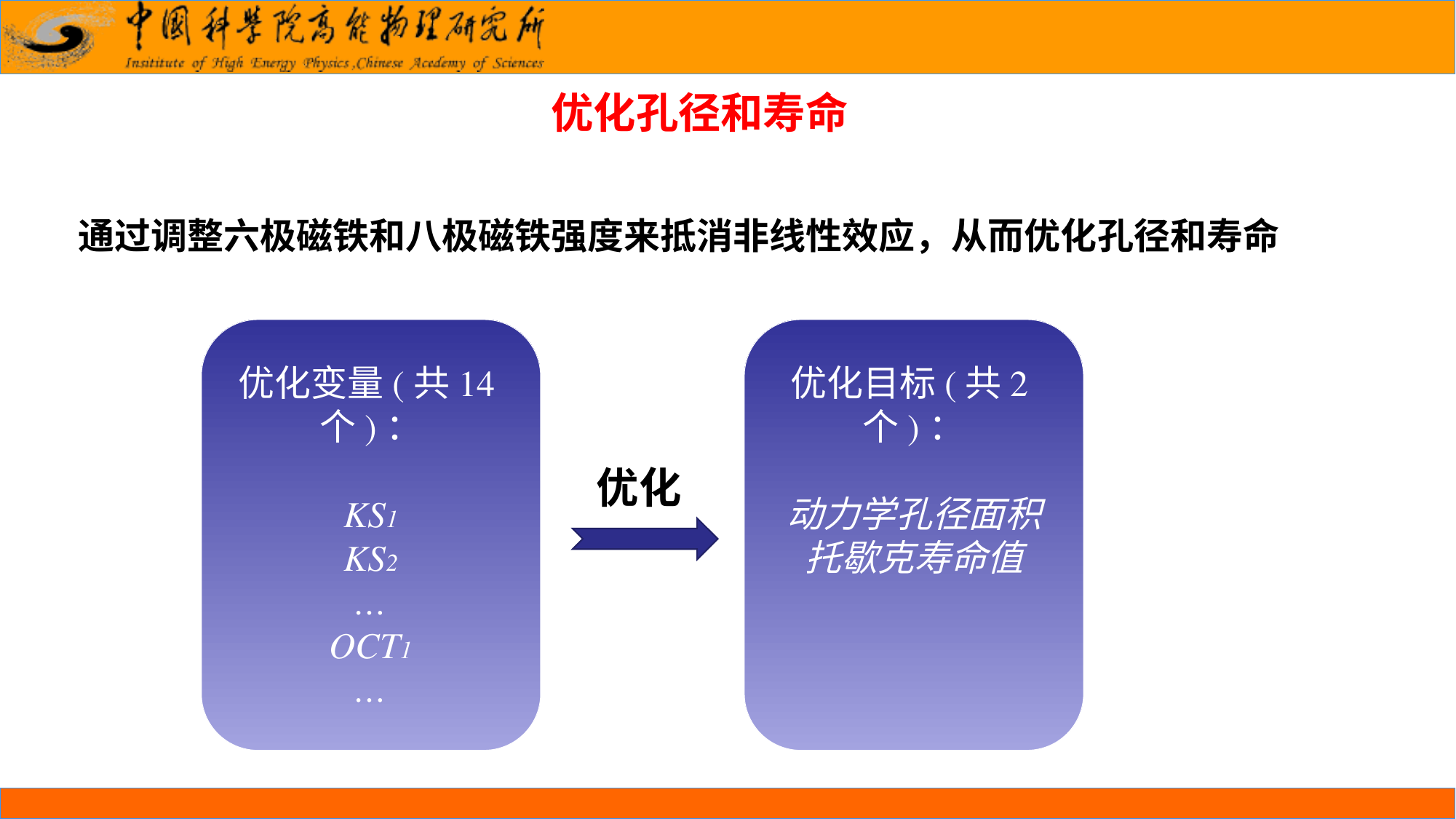

优化孔径和寿命
通过调整六极磁铁和八极磁铁强度来抵消非线性效应，从而优化孔径和寿命
优化变量(共14个)：

KS1
KS2
…
OCT1
…
优化目标(共2个)：

动力学孔径面积
托歇克寿命值

优化